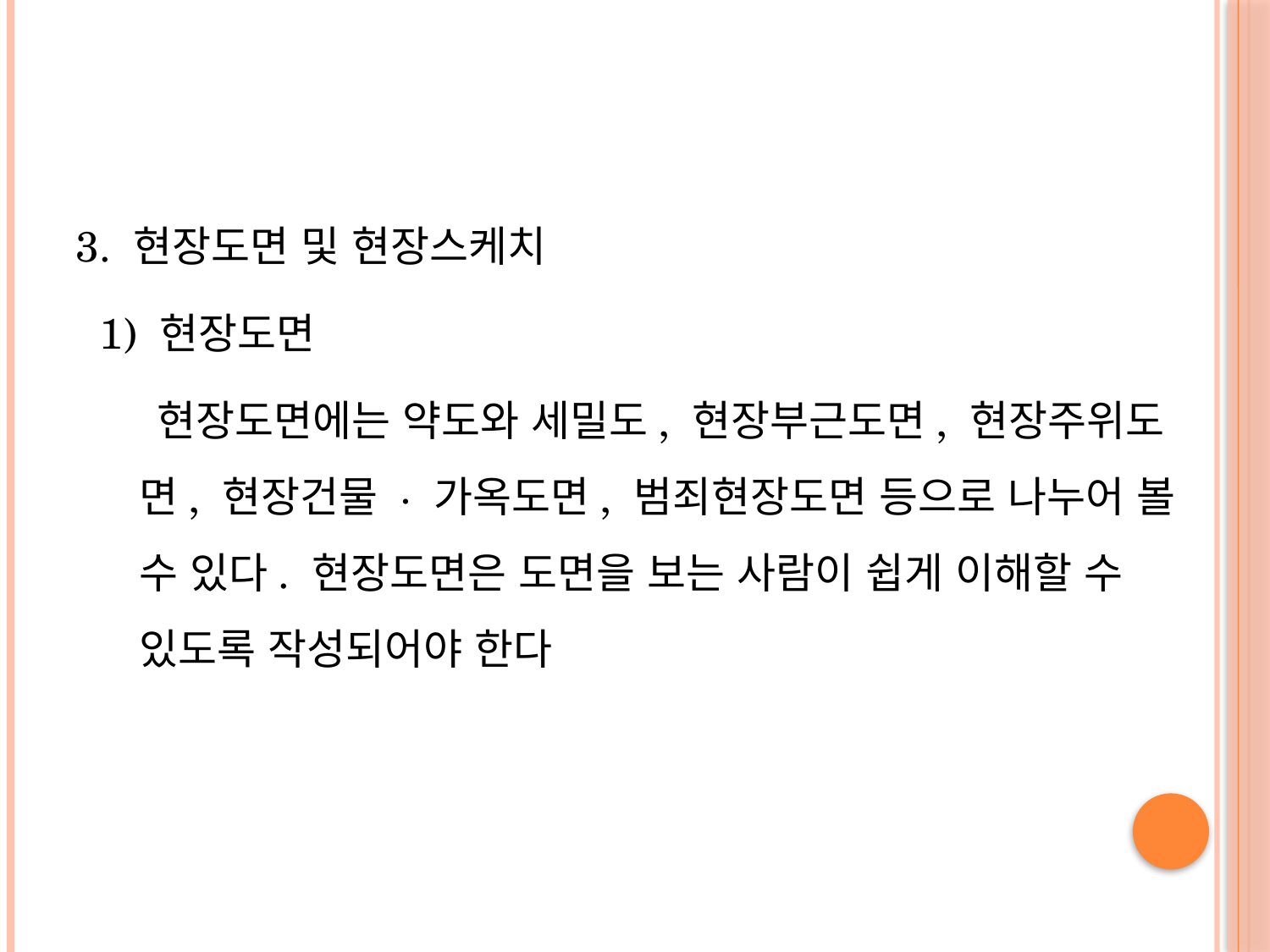

#
3. 현장도면 및 현장스케치
  1) 현장도면
      현장도면에는 약도와 세밀도, 현장부근도면, 현장주위도면, 현장건물 · 가옥도면, 범죄현장도면 등으로 나누어 볼 수 있다. 현장도면은 도면을 보는 사람이 쉽게 이해할 수 있도록 작성되어야 한다